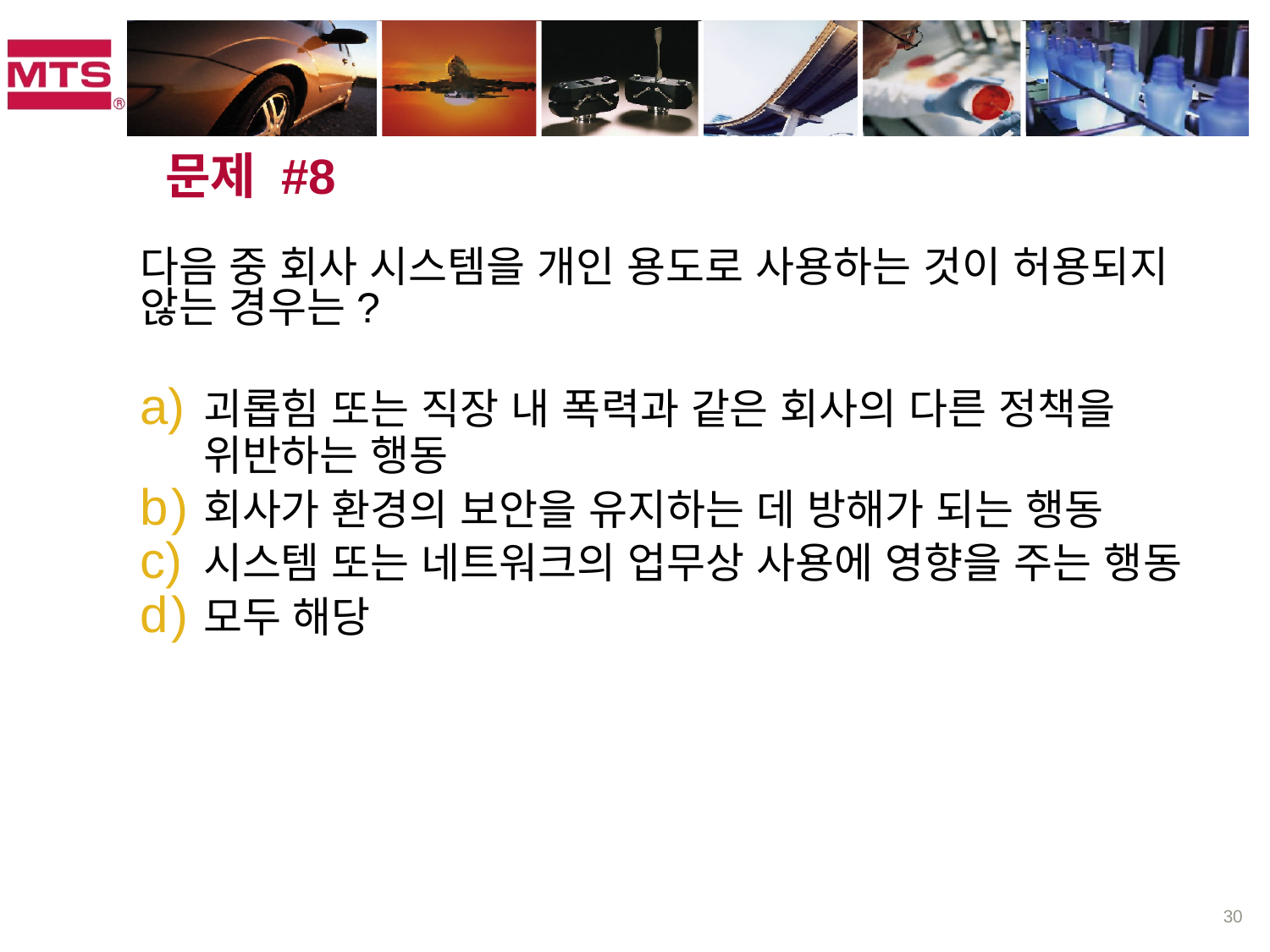

# 문제 #8
다음 중 회사 시스템을 개인 용도로 사용하는 것이 허용되지 않는 경우는?

괴롭힘 또는 직장 내 폭력과 같은 회사의 다른 정책을 위반하는 행동
회사가 환경의 보안을 유지하는 데 방해가 되는 행동
시스템 또는 네트워크의 업무상 사용에 영향을 주는 행동
모두 해당

30